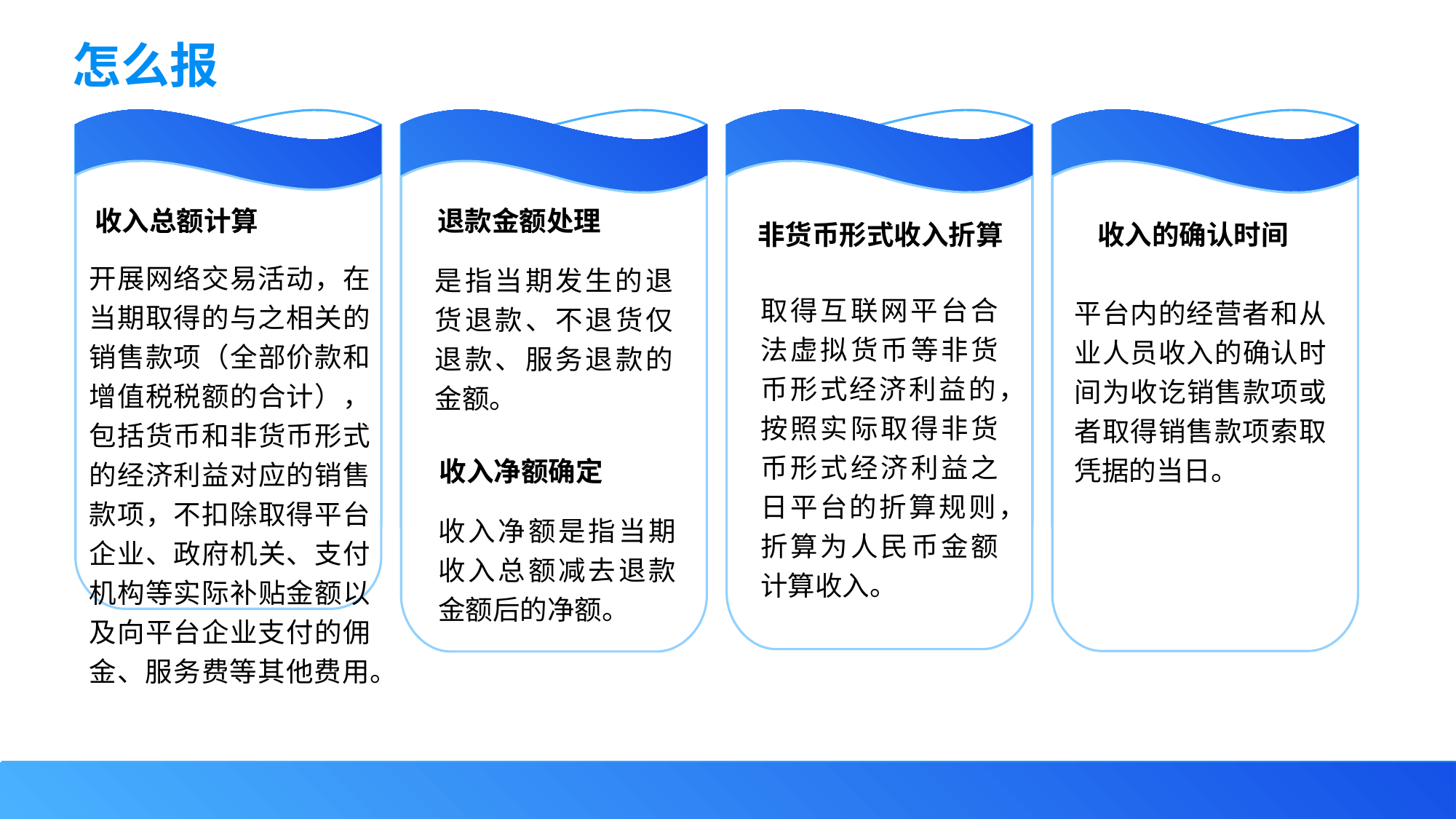

怎么报

收入总额计算
退款金额处理
非货币形式收入折算
收入的确认时间
开展网络交易活动，在当期取得的与之相关的销售款项（全部价款和增值税税额的合计），包括货币和非货币形式的经济利益对应的销售款项，不扣除取得平台企业、政府机关、支付机构等实际补贴金额以及向平台企业支付的佣金、服务费等其他费用。
是指当期发生的退货退款、不退货仅退款、服务退款的金额。
取得互联网平台合法虚拟货币等非货币形式经济利益的，按照实际取得非货币形式经济利益之日平台的折算规则，折算为人民币金额计算收入。
平台内的经营者和从业人员收入的确认时间为收讫销售款项或者取得销售款项索取凭据的当日。
收入净额确定
收入净额是指当期收入总额减去退款金额后的净额。